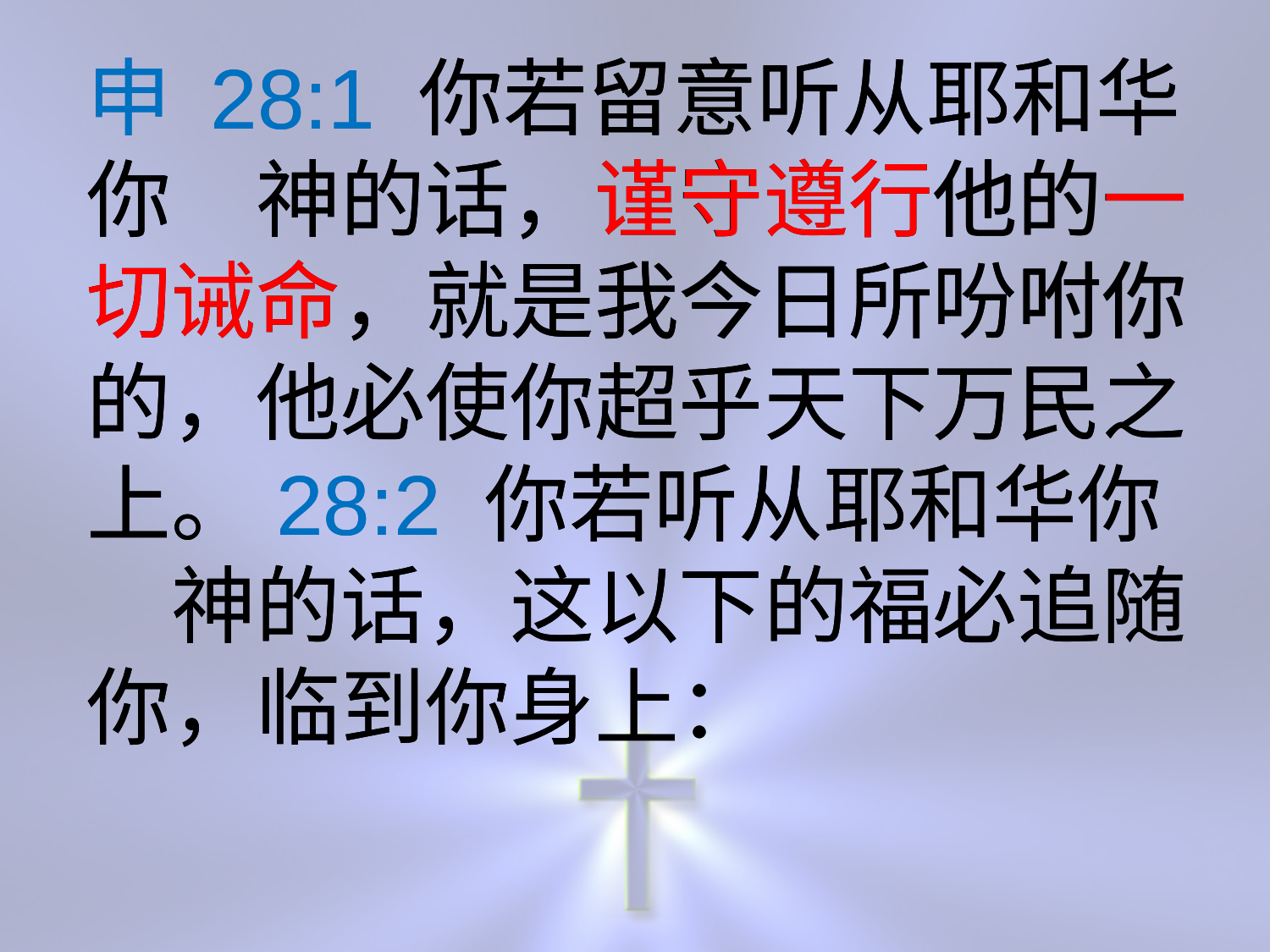

申 28:1 你若留意听从耶和华你　神的话，谨守遵行他的一切诫命，就是我今日所吩咐你的，他必使你超乎天下万民之上。28:2 你若听从耶和华你　神的话，这以下的福必追随你，临到你身上：
申 28:1 你若留意听从耶和华你　神的话，谨守遵行他的一切诫命，就是我今日所吩咐你的，他必使你超乎天下万民之上。28:2 你若听从耶和华你　神的话，这以下的福必追随你，临到你身上：